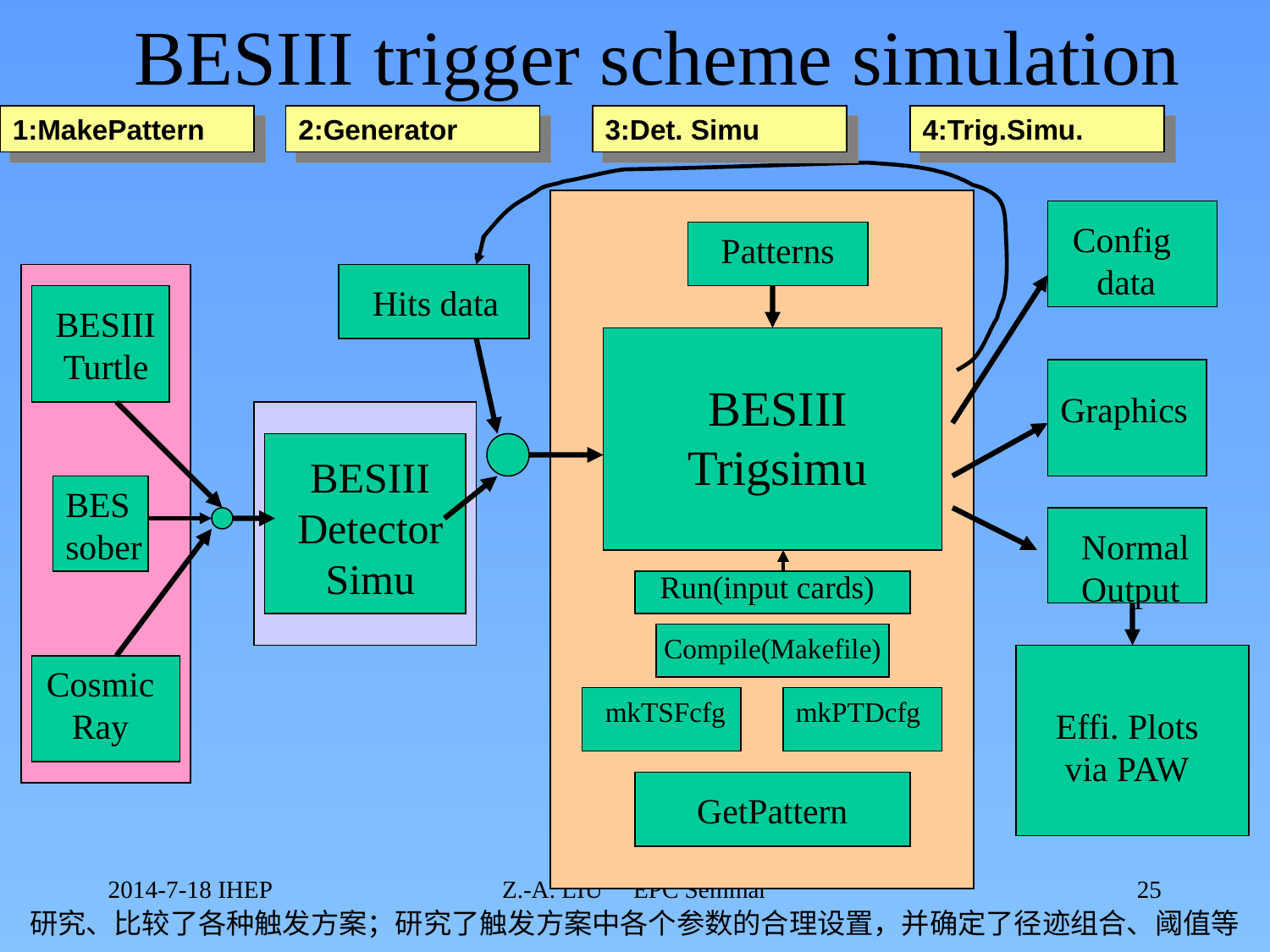

# BESIII trigger scheme simulation
1:MakePattern
2:Generator
3:Det. Simu
4:Trig.Simu.

Config  data

Patterns

Hits data

BESIII Turtle

BESIII Trigsimu
Graphics

BESIII Detector Simu

BES sober

Normal Output

Run(input cards)

Compile(Makefile)

Cosmic Ray

mkTSFcfg

mkPTDcfg
Effi. Plots via PAW

GetPattern
2014-7-18 IHEP
Z.-A. LIU     EPC Seminar
25
研究、比较了各种触发方案；研究了触发方案中各个参数的合理设置，并确定了径迹组合、阈值等